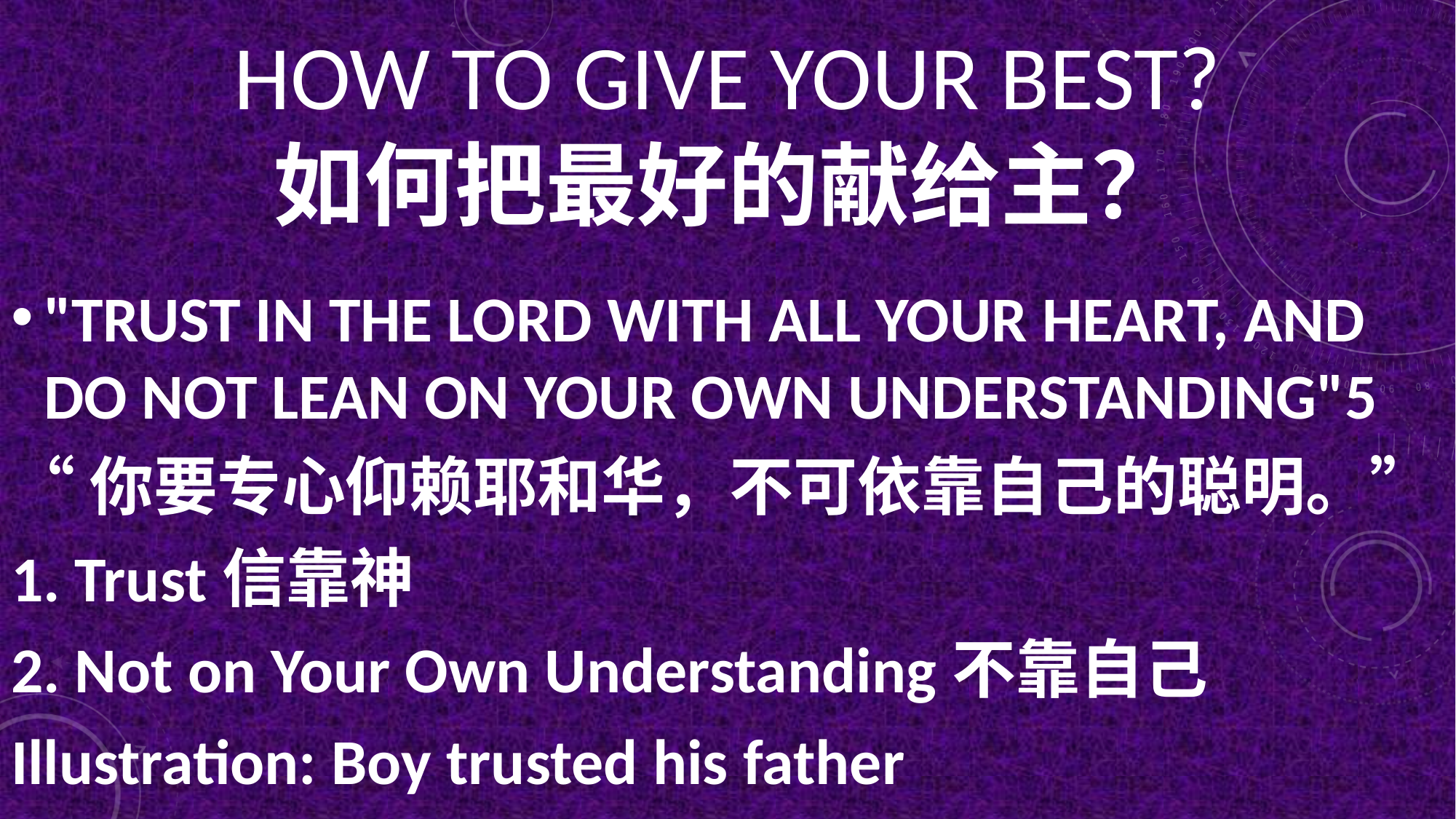

# HOW TO GIVE YOUR BEST? 如何把最好的献给主？
"TRUST IN THE LORD WITH ALL YOUR HEART, AND DO NOT LEAN ON YOUR OWN UNDERSTANDING"5
“你要专心仰赖耶和华，不可依靠自己的聪明。”
1. Trust信靠神
2. Not on Your Own Understanding不靠自己
Illustration: Boy trusted his father